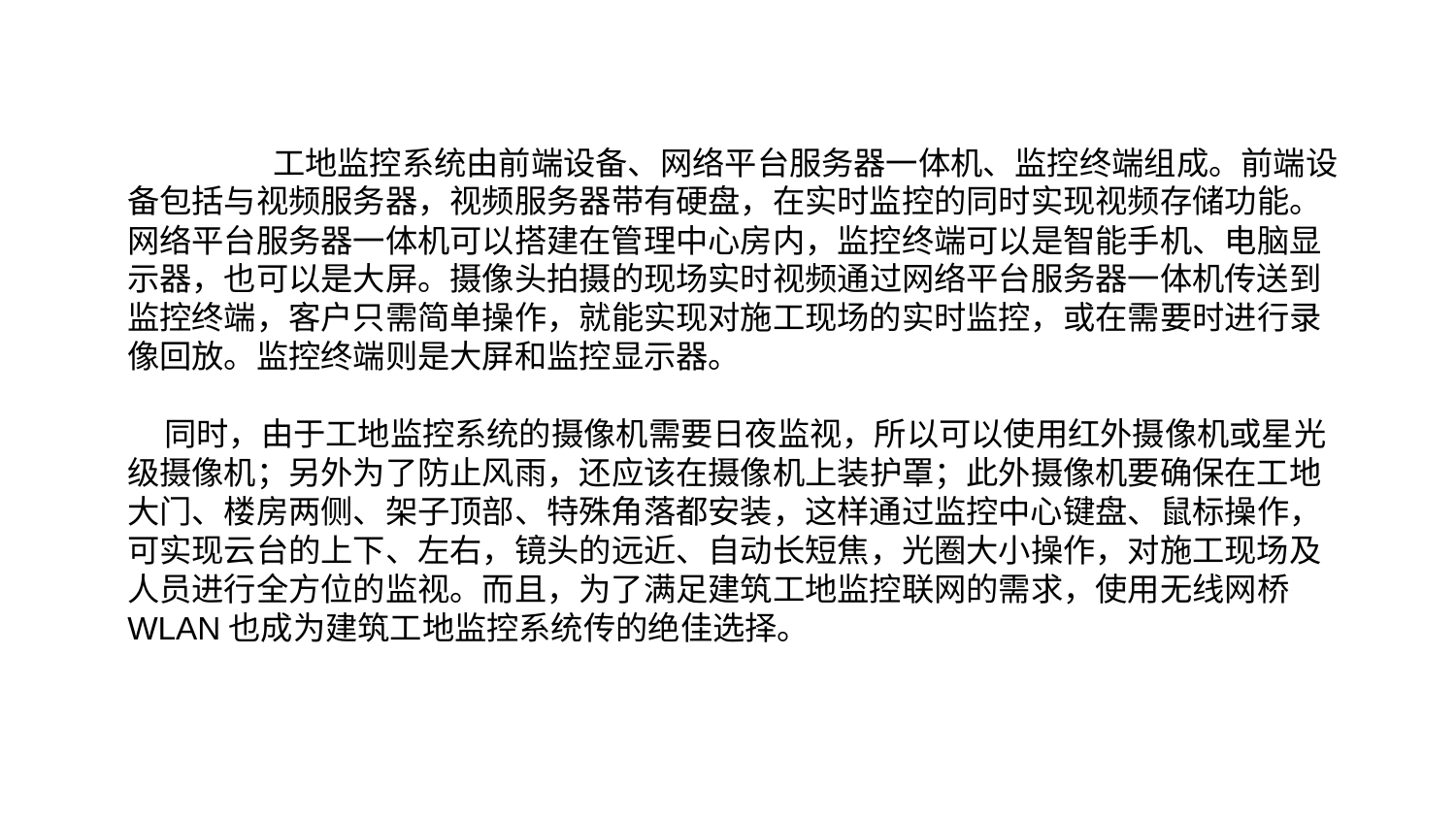

工地监控系统由前端设备、网络平台服务器一体机、监控终端组成。前端设备包括与视频服务器，视频服务器带有硬盘，在实时监控的同时实现视频存储功能。网络平台服务器一体机可以搭建在管理中心房内，监控终端可以是智能手机、电脑显示器，也可以是大屏。摄像头拍摄的现场实时视频通过网络平台服务器一体机传送到监控终端，客户只需简单操作，就能实现对施工现场的实时监控，或在需要时进行录像回放。监控终端则是大屏和监控显示器。

    同时，由于工地监控系统的摄像机需要日夜监视，所以可以使用红外摄像机或星光级摄像机；另外为了防止风雨，还应该在摄像机上装护罩；此外摄像机要确保在工地大门、楼房两侧、架子顶部、特殊角落都安装，这样通过监控中心键盘、鼠标操作，可实现云台的上下、左右，镜头的远近、自动长短焦，光圈大小操作，对施工现场及人员进行全方位的监视。而且，为了满足建筑工地监控联网的需求，使用无线网桥WLAN也成为建筑工地监控系统传的绝佳选择。